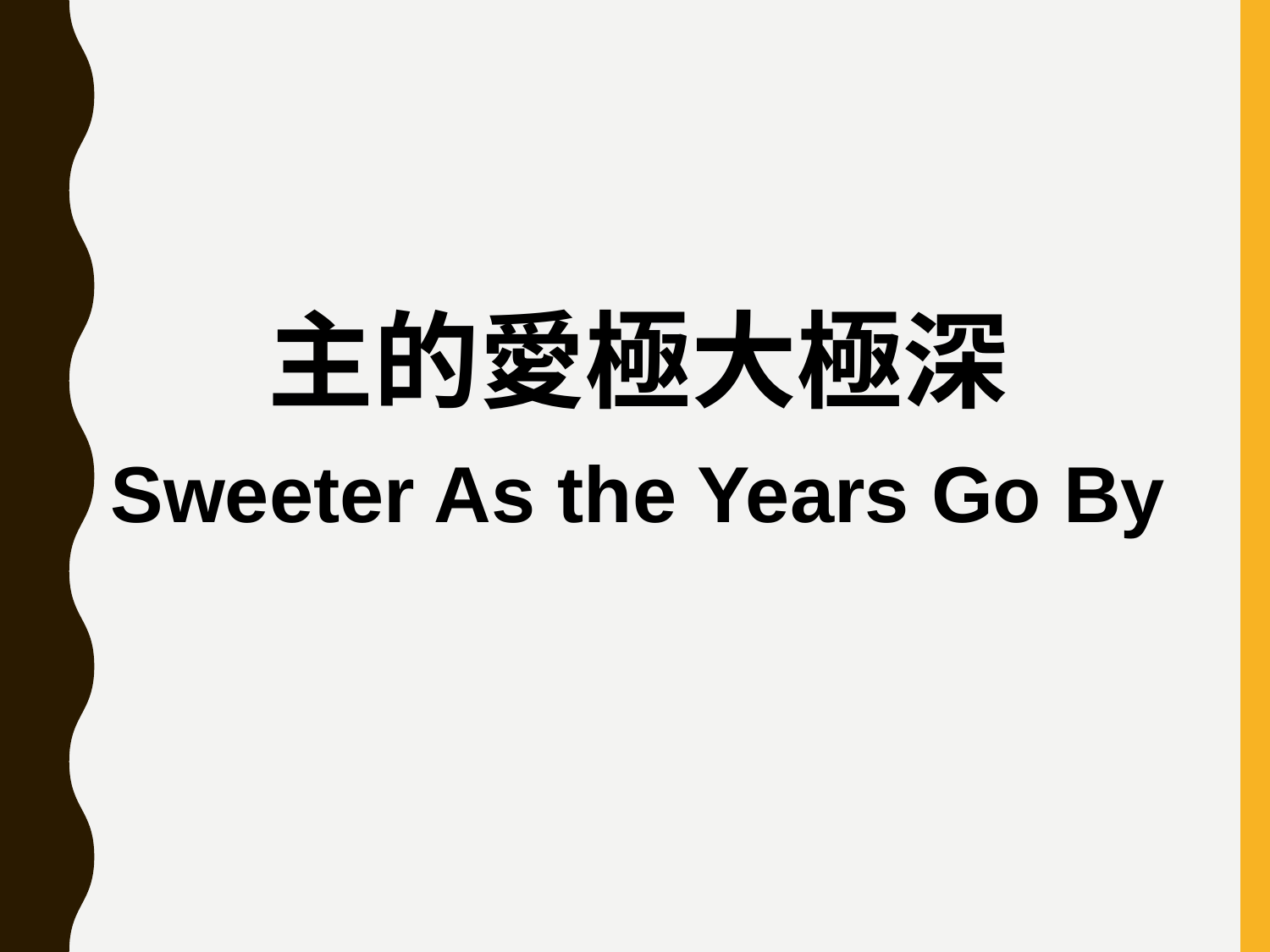

主的愛極大極深
Sweeter As the Years Go By